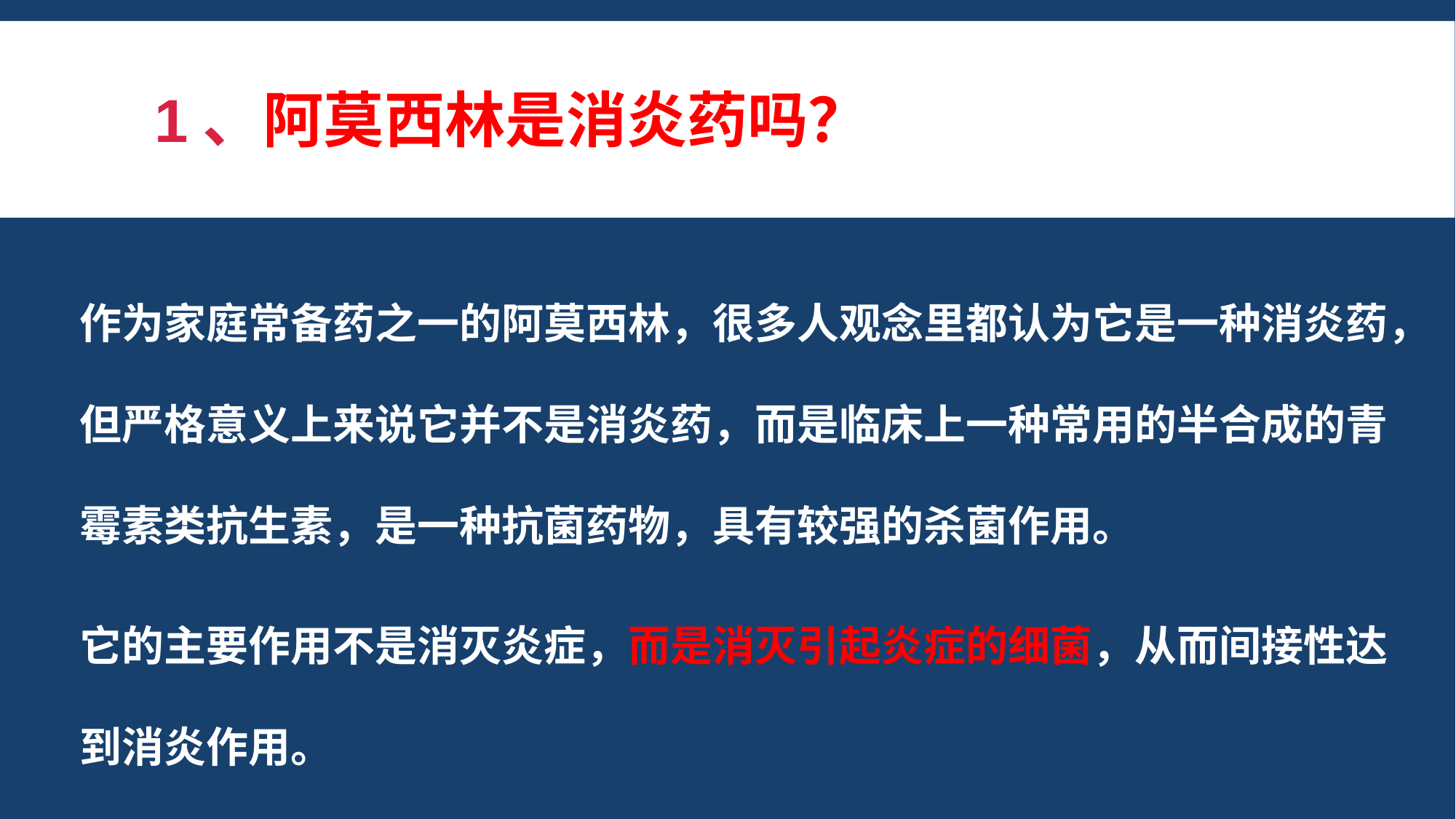

# 1、阿莫西林是消炎药吗？
作为家庭常备药之一的阿莫西林，很多人观念里都认为它是一种消炎药，但严格意义上来说它并不是消炎药，而是临床上一种常用的半合成的青霉素类抗生素，是一种抗菌药物，具有较强的杀菌作用。
它的主要作用不是消灭炎症，而是消灭引起炎症的细菌，从而间接性达到消炎作用。